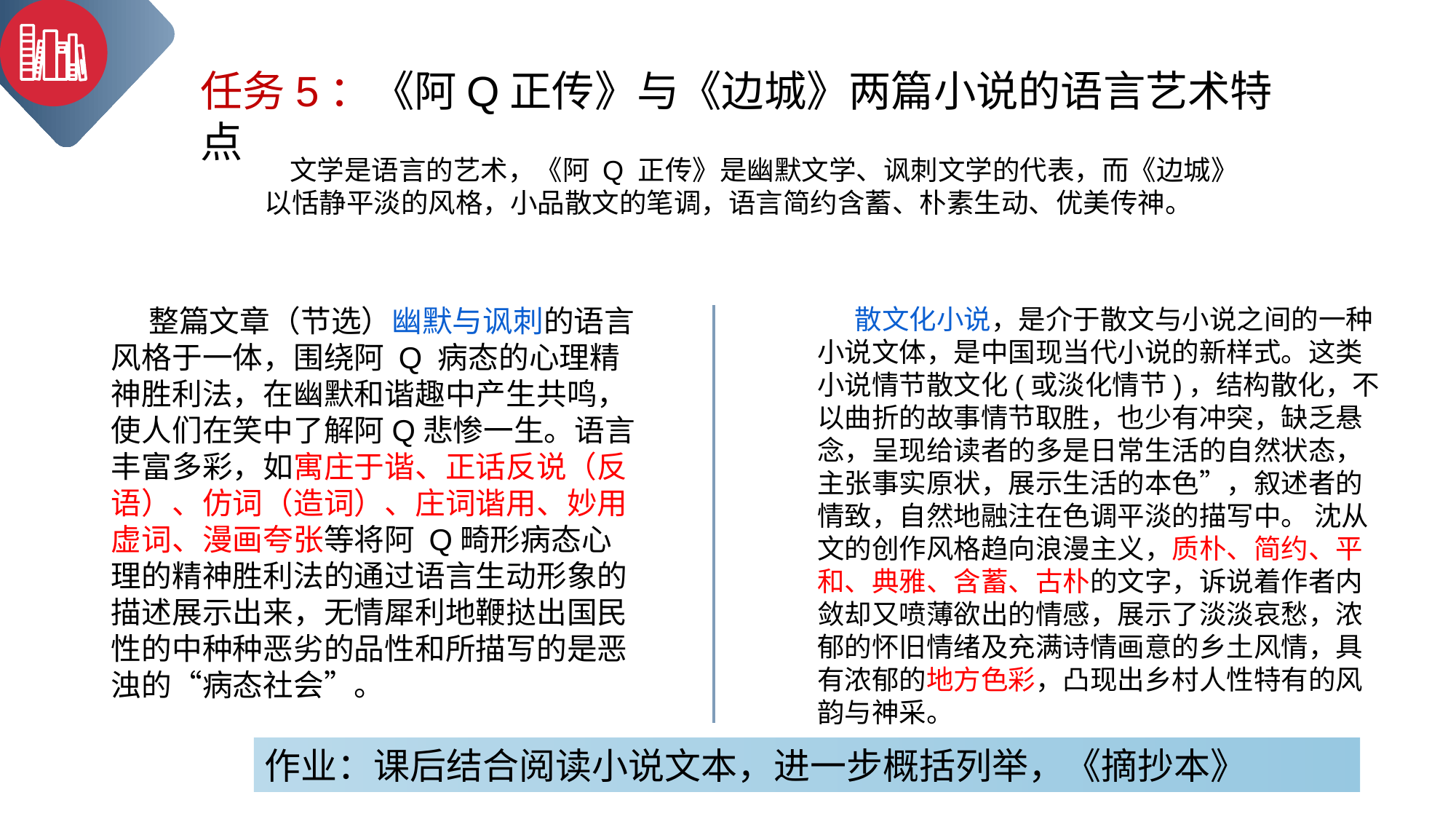

任务5：《阿Q正传》与《边城》两篇小说的语言艺术特点
   文学是语言的艺术，《阿 Q 正传》是幽默文学、讽刺文学的代表，而《边城》以恬静平淡的风格，小品散文的笔调，语言简约含蓄、朴素生动、优美传神。
     整篇文章（节选）幽默与讽刺的语言风格于一体，围绕阿 Q 病态的心理精神胜利法，在幽默和谐趣中产生共鸣，使人们在笑中了解阿Q悲惨一生。语言丰富多彩，如寓庄于谐、正话反说（反语）、仿词（造词）、庄词谐用、妙用虚词、漫画夸张等将阿 Q畸形病态心理的精神胜利法的通过语言生动形象的描述展示出来，无情犀利地鞭挞出国民性的中种种恶劣的品性和所描写的是恶浊的“病态社会”。
     散文化小说，是介于散文与小说之间的一种小说文体，是中国现当代小说的新样式。这类小说情节散文化(或淡化情节)，结构散化，不以曲折的故事情节取胜，也少有冲突，缺乏悬念，呈现给读者的多是日常生活的自然状态，主张事实原状，展示生活的本色”，叙述者的情致，自然地融注在色调平淡的描写中。 沈从文的创作风格趋向浪漫主义，质朴、简约、平和、典雅、含蓄、古朴的文字，诉说着作者内敛却又喷薄欲出的情感，展示了淡淡哀愁，浓郁的怀旧情绪及充满诗情画意的乡土风情，具有浓郁的地方色彩，凸现出乡村人性特有的风韵与神采。
作业：课后结合阅读小说文本，进一步概括列举，《摘抄本》